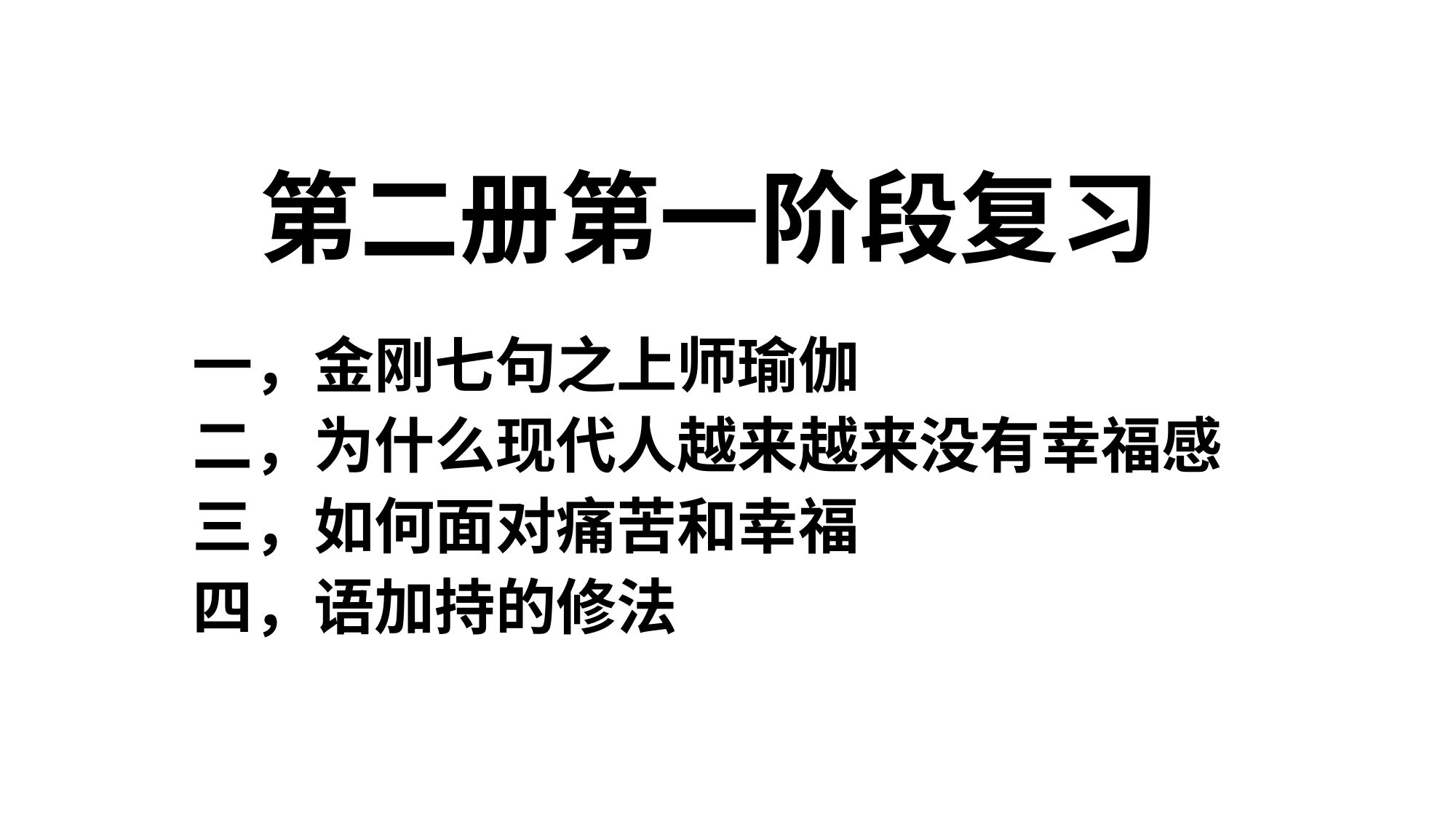

# 第二册第一阶段复习
一，金刚七句之上师瑜伽
二，为什么现代人越来越来没有幸福感
三，如何面对痛苦和幸福
四，语加持的修法